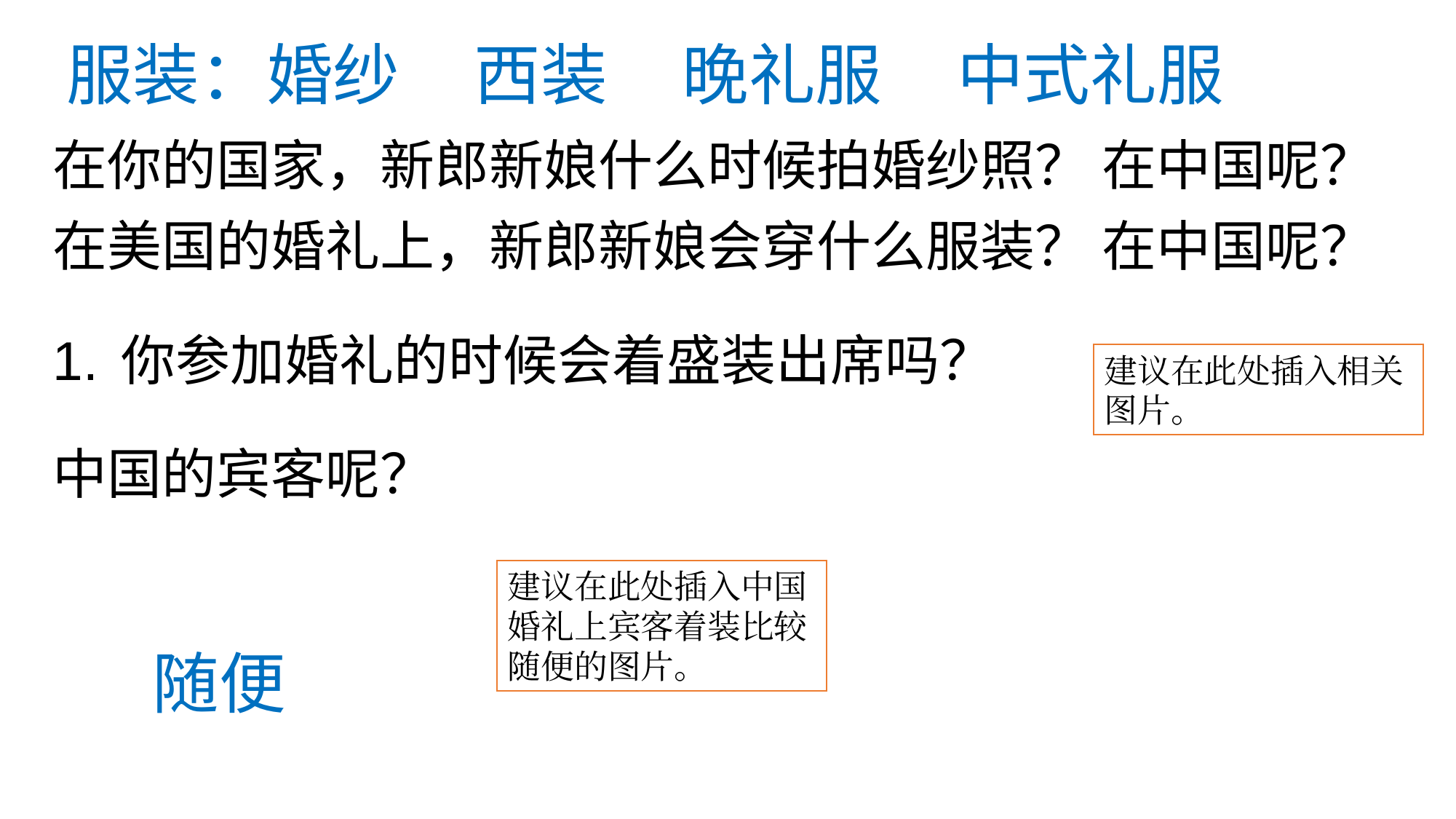

# 服装：婚纱     西装     晚礼服     中式礼服
在你的国家，新郎新娘什么时候拍婚纱照？ 在中国呢？
在美国的婚礼上，新郎新娘会穿什么服装？ 在中国呢？
你参加婚礼的时候会着盛装出席吗？
中国的宾客呢？
建议在此处插入相关图片。
建议在此处插入中国婚礼上宾客着装比较随便的图片。
随便